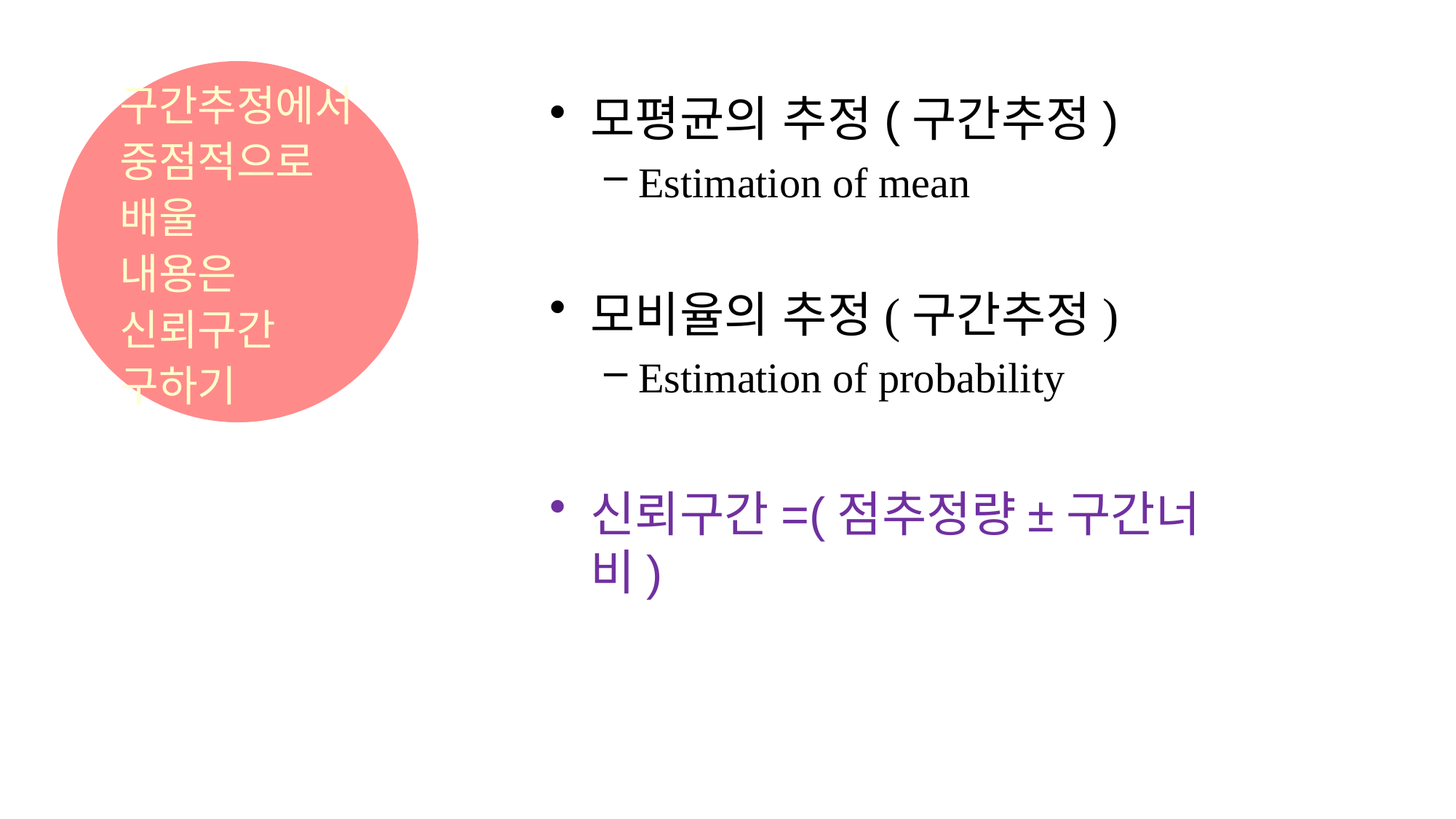

모평균의 추정(구간추정)
Estimation of mean

모비율의 추정(구간추정)
Estimation of probability

신뢰구간=(점추정량±구간너비)
# 구간추정에서 중점적으로 배울 내용은 신뢰구간 구하기